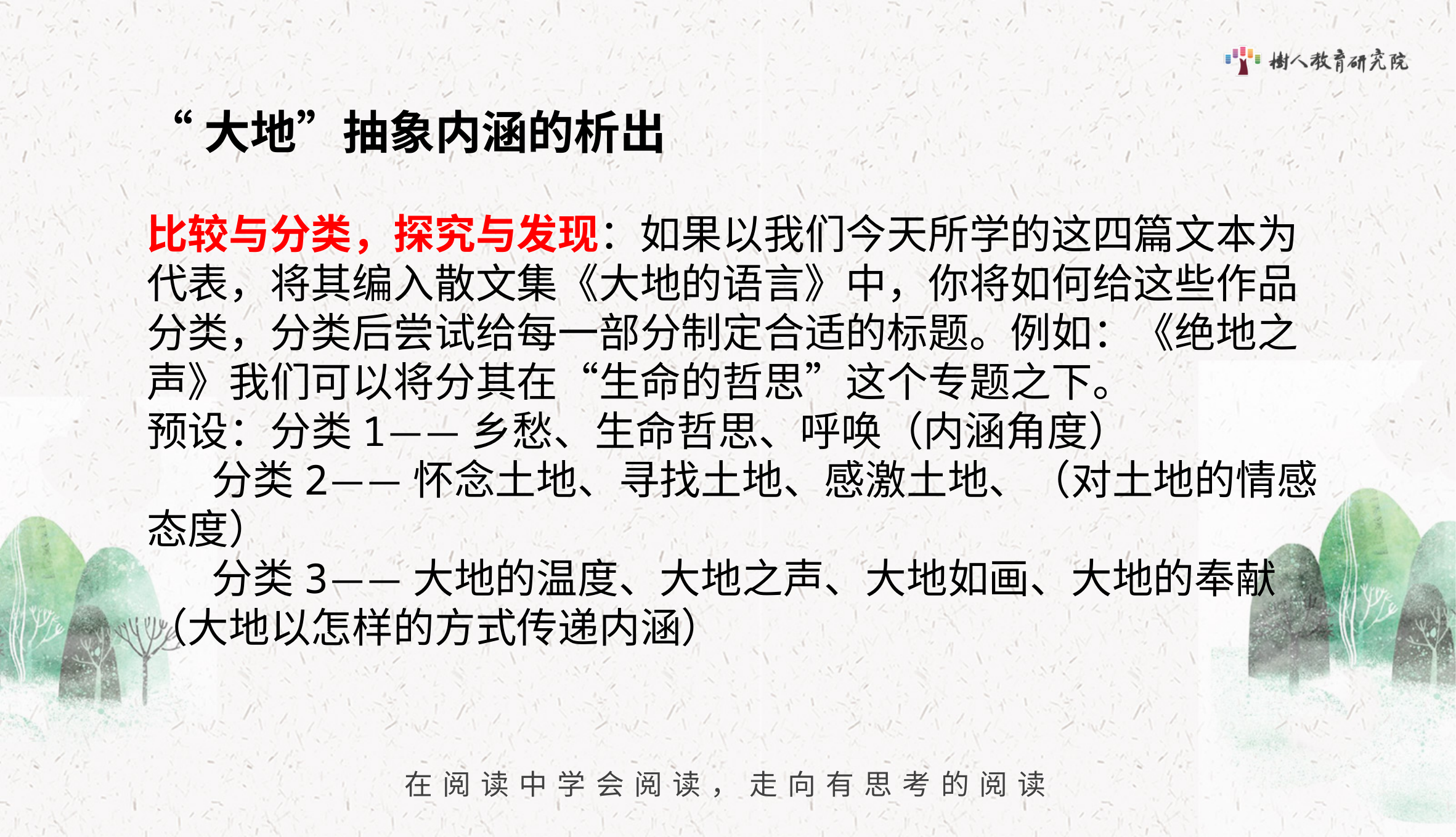

“大地”抽象内涵的析出

比较与分类，探究与发现：如果以我们今天所学的这四篇文本为代表，将其编入散文集《大地的语言》中，你将如何给这些作品分类，分类后尝试给每一部分制定合适的标题。例如：《绝地之声》我们可以将分其在“生命的哲思”这个专题之下。
预设：分类1——乡愁、生命哲思、呼唤（内涵角度）
      分类2——怀念土地、寻找土地、感激土地、（对土地的情感态度）
      分类3——大地的温度、大地之声、大地如画、大地的奉献（大地以怎样的方式传递内涵）